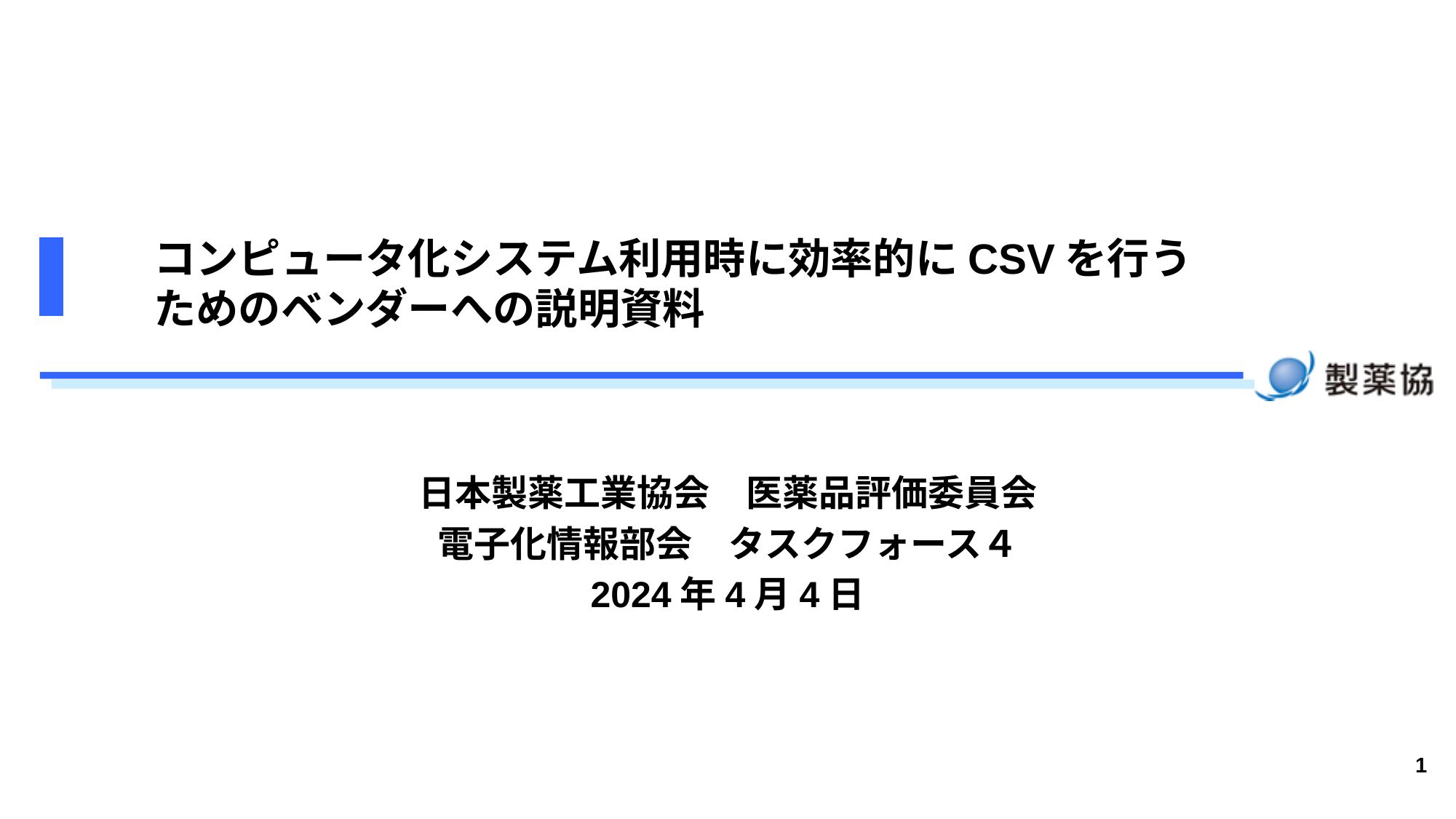

# コンピュータ化システム利用時に効率的にCSVを行うためのベンダーへの説明資料
日本製薬工業協会　医薬品評価委員会
電子化情報部会　タスクフォース４
2024年4月4日

1